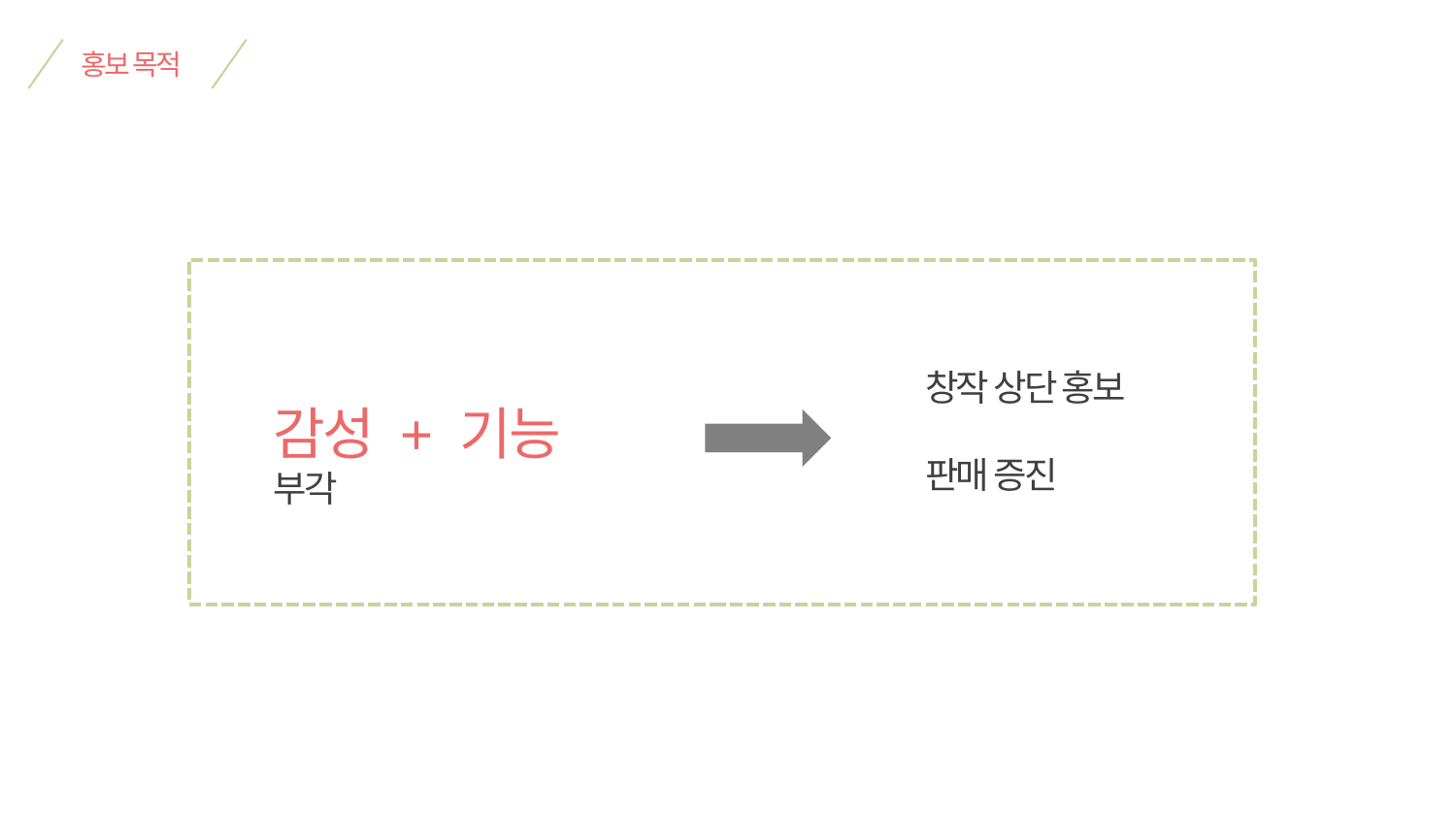

홍보 목적

창작 상단 홍보

판매 증진
감성 + 기능  부각